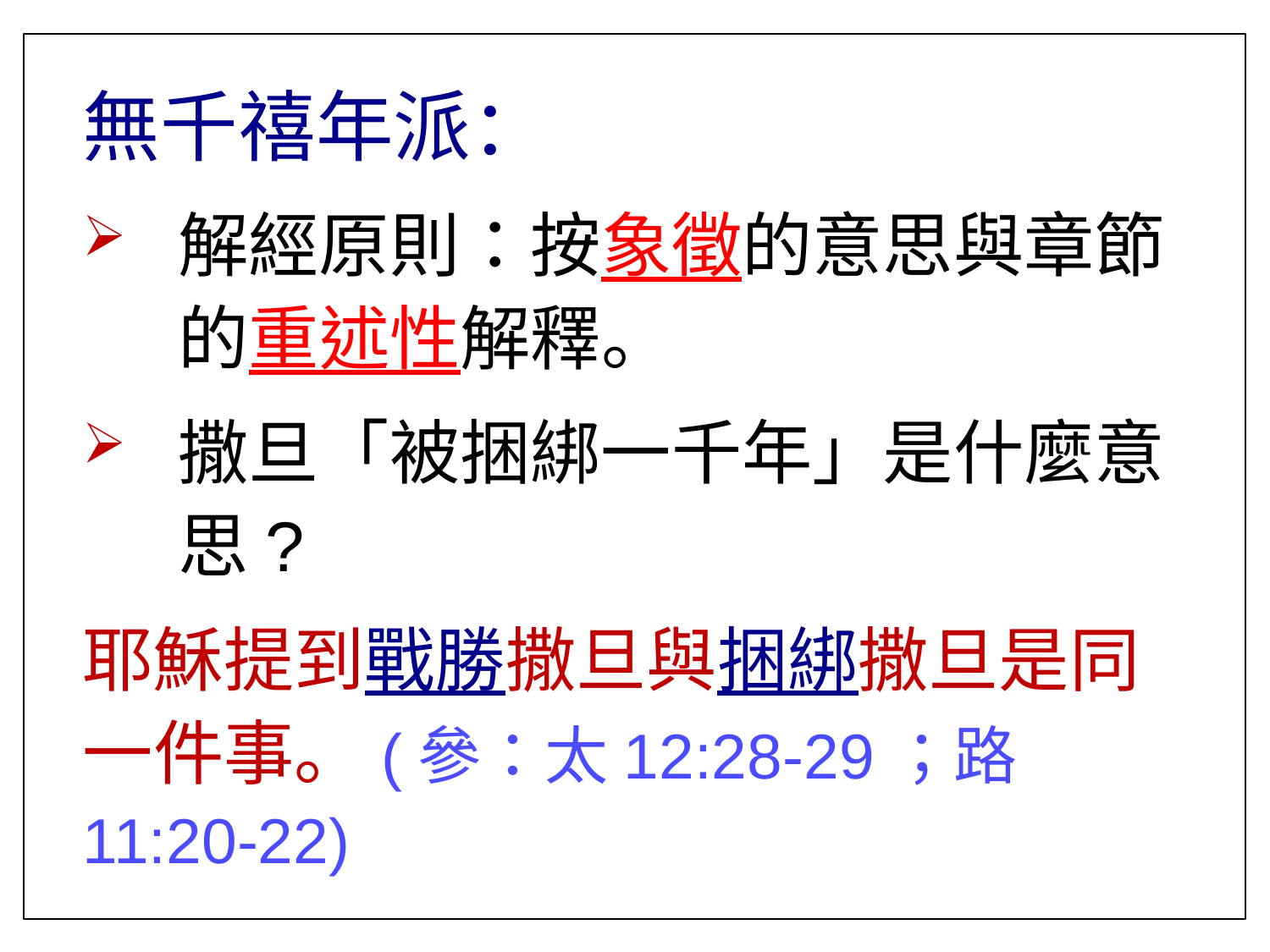

無千禧年派：
解經原則：按象徵的意思與章節的重述性解釋。
撒旦「被捆綁一千年」是什麼意思?
耶穌提到戰勝撒旦與捆綁撒旦是同一件事。(參：太12:28-29；路11:20-22)